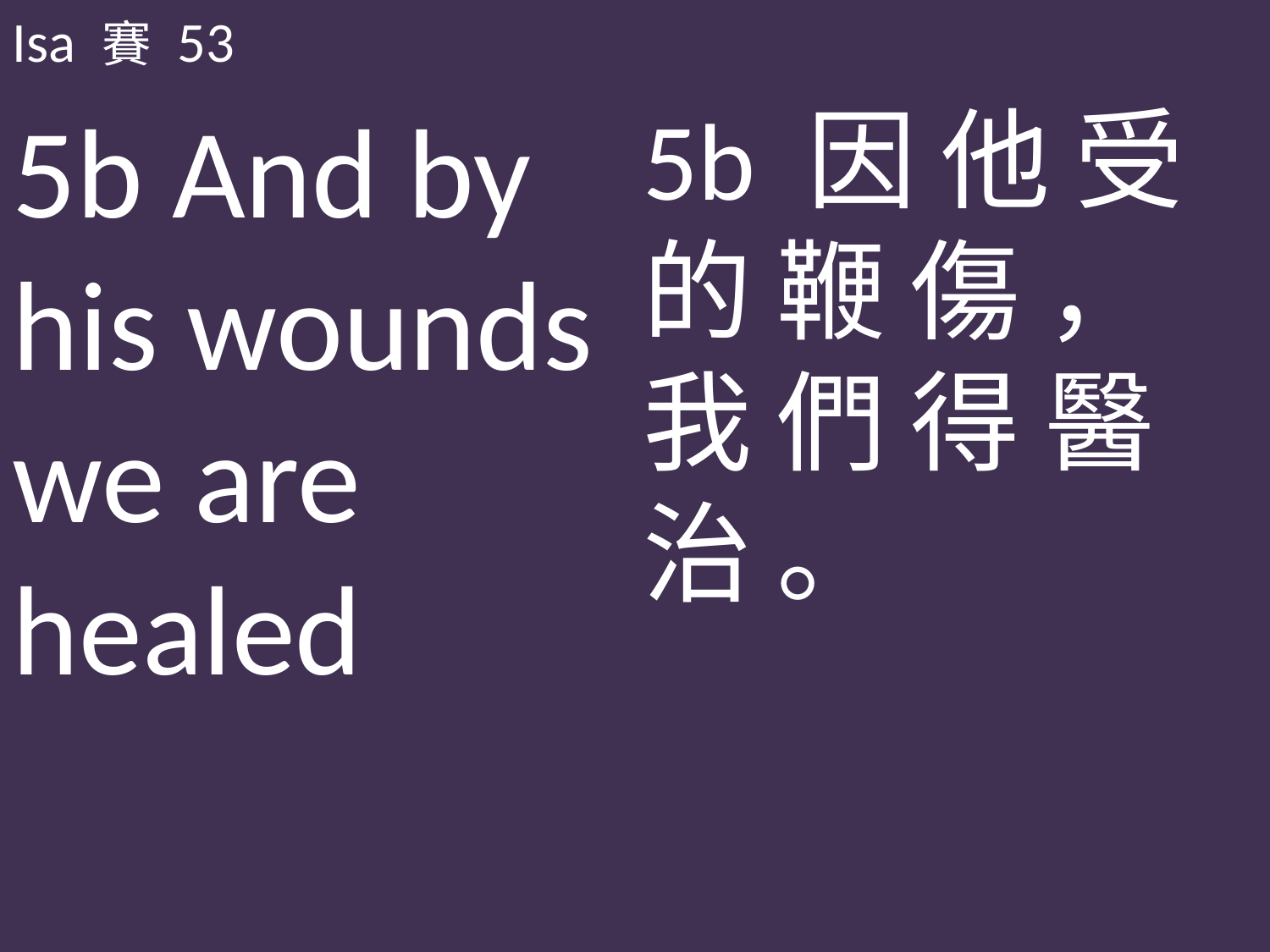

Isa 賽 53
5b And by his wounds we are healed
5b 因 他 受 的 鞭 傷 ， 我 們 得 醫 治 。